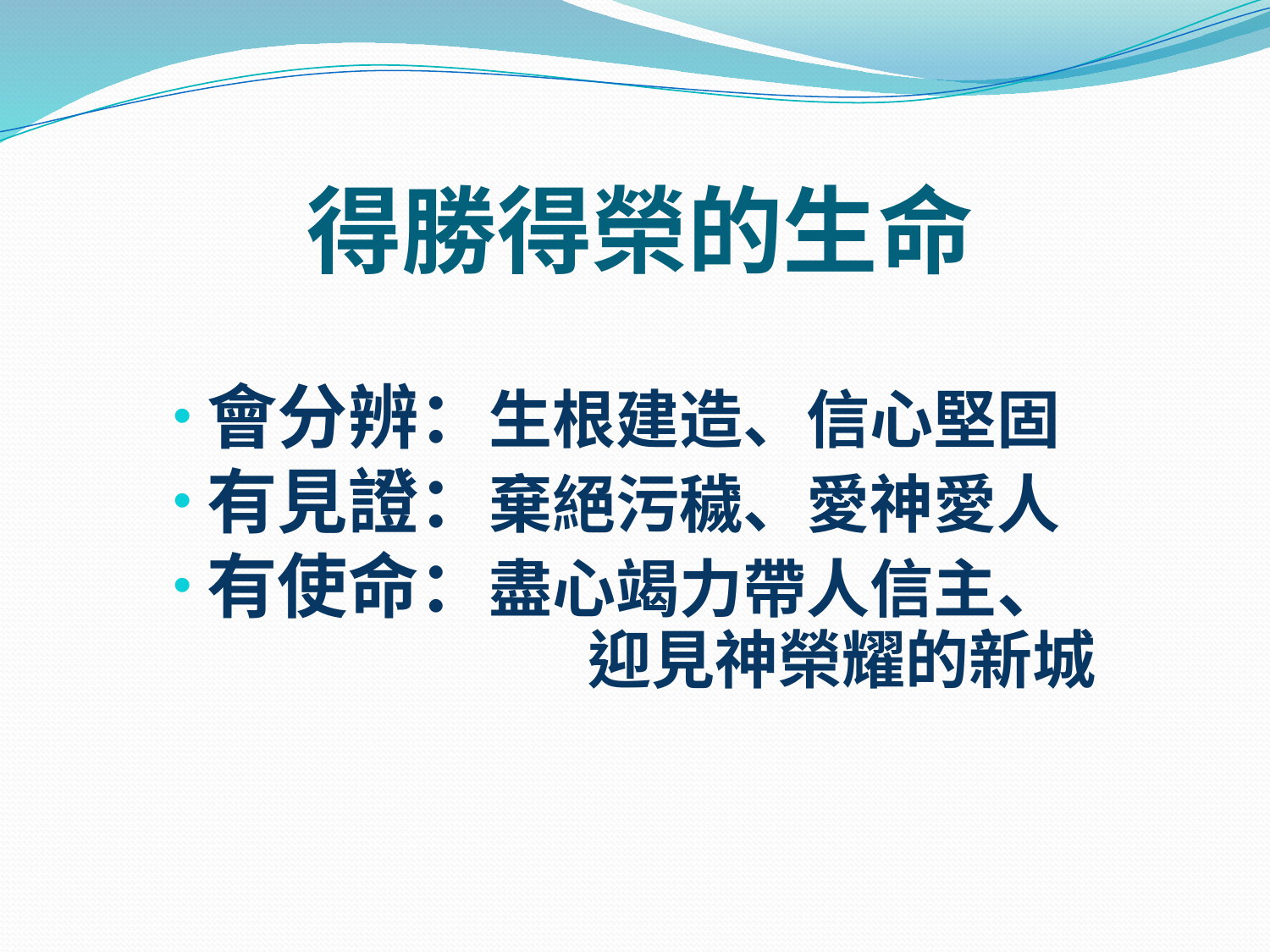

# 得勝得榮的生命
會分辨：生根建造、信心堅固
有見證：棄絕污穢、愛神愛人
有使命：盡心竭力帶人信主、 		        	迎見神榮耀的新城